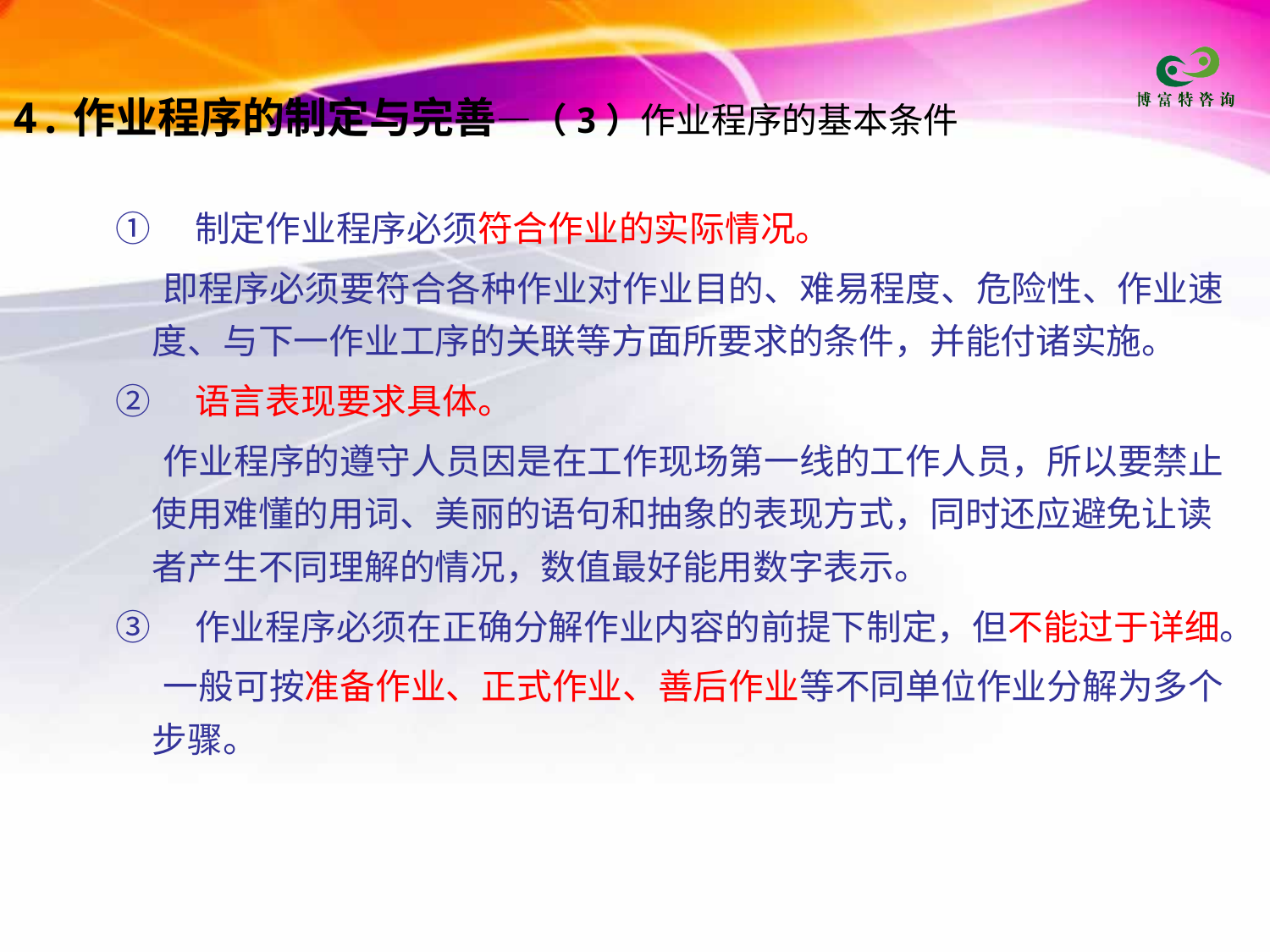

4.作业程序的制定与完善—（3）作业程序的基本条件
①　制定作业程序必须符合作业的实际情况。
     即程序必须要符合各种作业对作业目的、难易程度、危险性、作业速度、与下一作业工序的关联等方面所要求的条件，并能付诸实施。
②　语言表现要求具体。
     作业程序的遵守人员因是在工作现场第一线的工作人员，所以要禁止使用难懂的用词、美丽的语句和抽象的表现方式，同时还应避免让读者产生不同理解的情况，数值最好能用数字表示。
③　作业程序必须在正确分解作业内容的前提下制定，但不能过于详细。
     一般可按准备作业、正式作业、善后作业等不同单位作业分解为多个步骤。